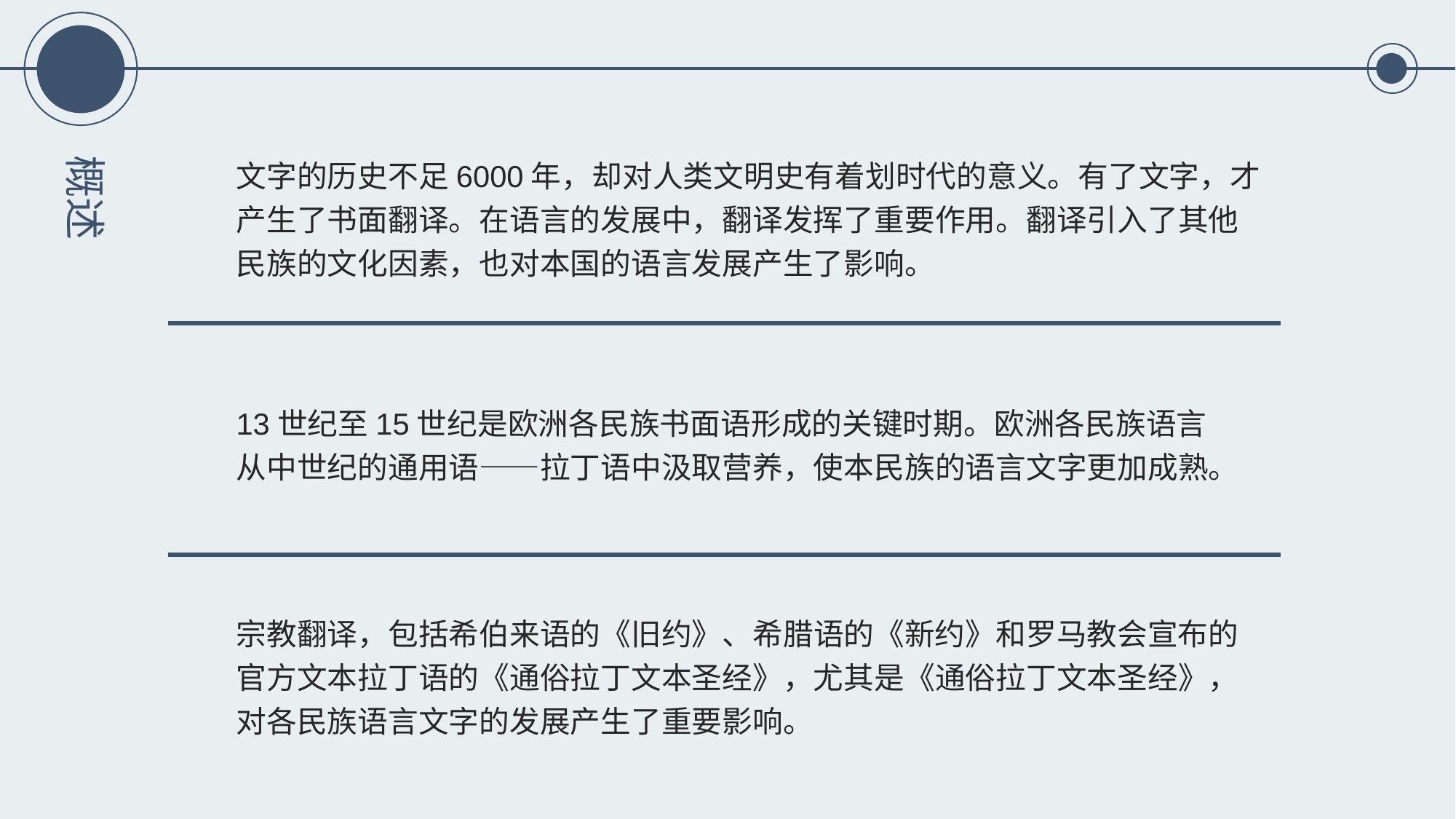

概述
文字的历史不足6000年，却对人类文明史有着划时代的意义。有了文字，才产生了书面翻译。在语言的发展中，翻译发挥了重要作用。翻译引入了其他民族的文化因素，也对本国的语言发展产生了影响。

13世纪至15世纪是欧洲各民族书面语形成的关键时期。欧洲各民族语言从中世纪的通用语——拉丁语中汲取营养，使本民族的语言文字更加成熟。
宗教翻译，包括希伯来语的《旧约》、希腊语的《新约》和罗马教会宣布的官方文本拉丁语的《通俗拉丁文本圣经》，尤其是《通俗拉丁文本圣经》，对各民族语言文字的发展产生了重要影响。